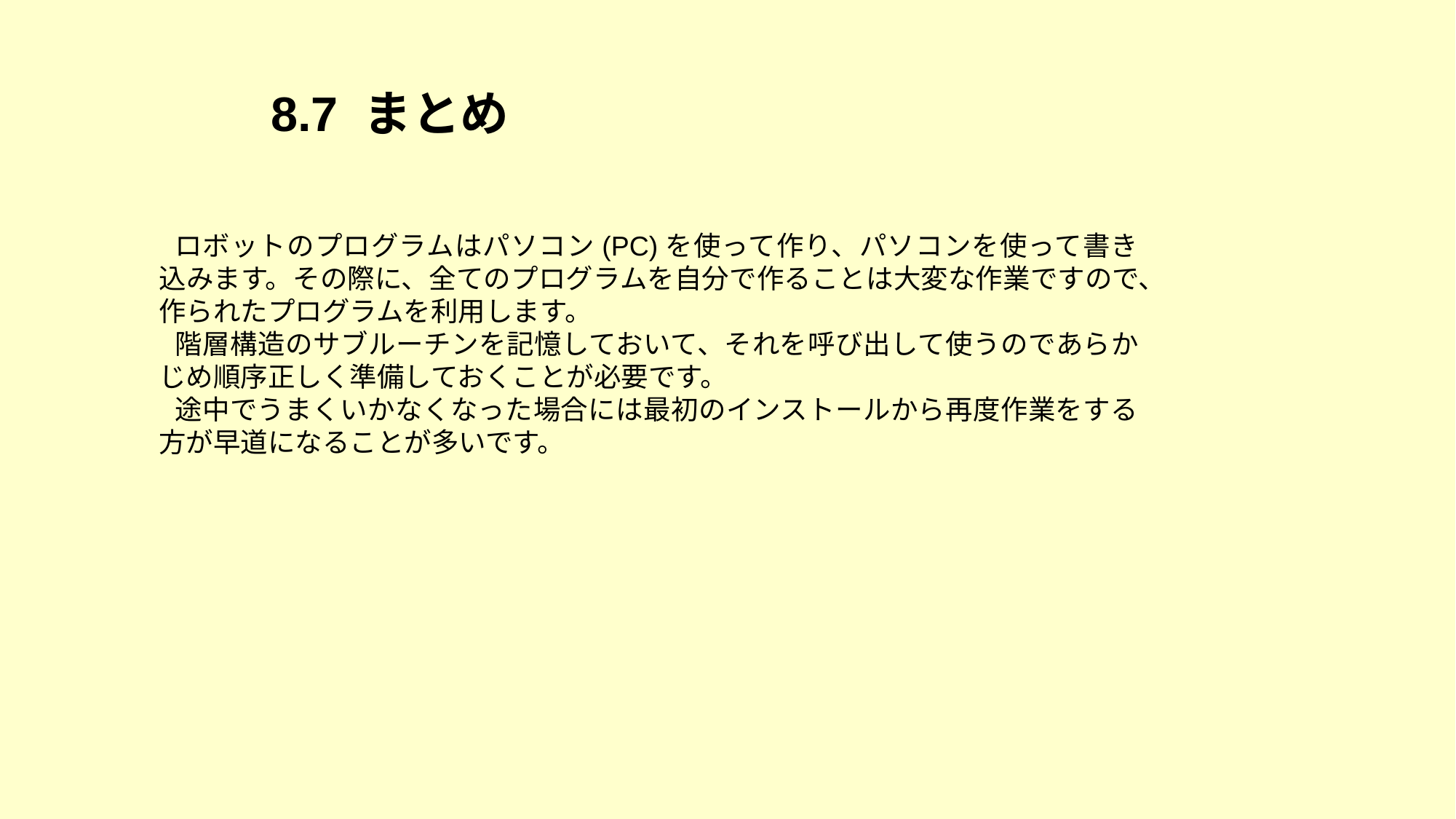

8.7 まとめ
ロボットのプログラムはパソコン(PC)を使って作り、パソコンを使って書き込みます。その際に、全てのプログラムを自分で作ることは大変な作業ですので、作られたプログラムを利用します。
階層構造のサブルーチンを記憶しておいて、それを呼び出して使うのであらかじめ順序正しく準備しておくことが必要です。
途中でうまくいかなくなった場合には最初のインストールから再度作業をする方が早道になることが多いです。